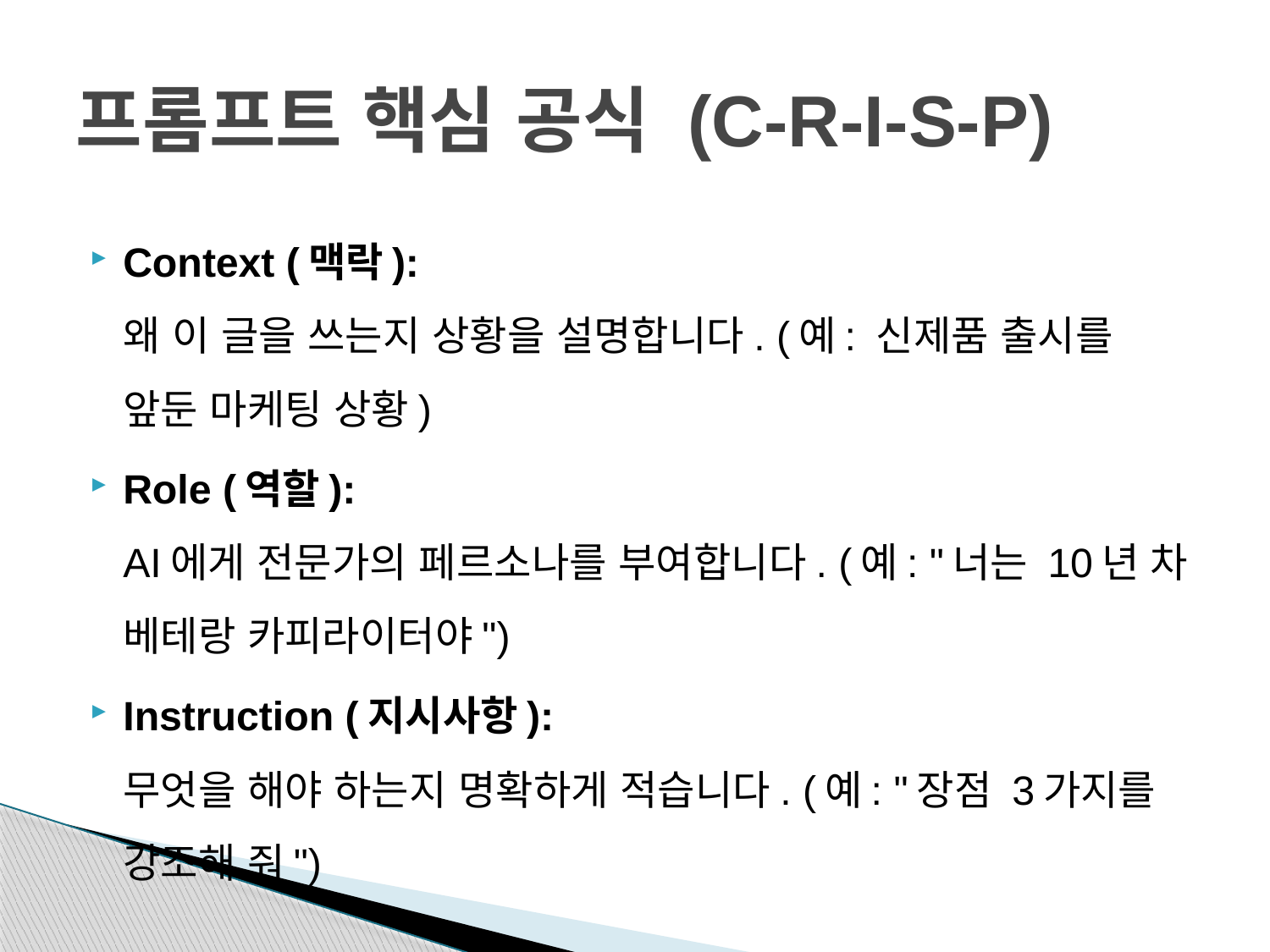

# 프롬프트 핵심 공식 (C-R-I-S-P)
Context (맥락):
왜 이 글을 쓰는지 상황을 설명합니다. (예: 신제품 출시를 앞둔 마케팅 상황)
Role (역할):
AI에게 전문가의 페르소나를 부여합니다. (예: "너는 10년 차 베테랑 카피라이터야")
Instruction (지시사항):
무엇을 해야 하는지 명확하게 적습니다. (예: "장점 3가지를 강조해 줘")